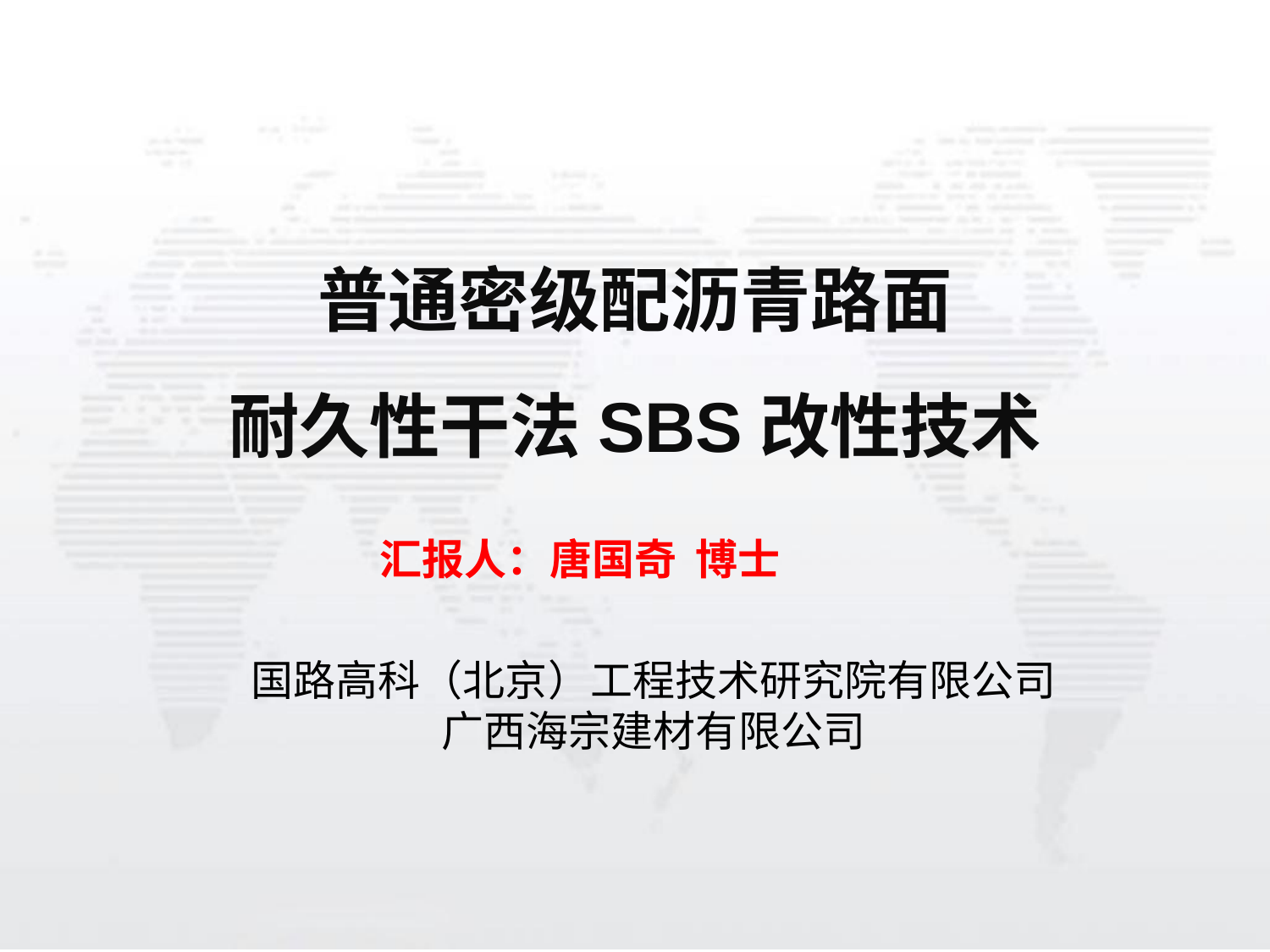

普通密级配沥青路面
耐久性干法SBS改性技术
汇报人：唐国奇  博士

国路高科（北京）工程技术研究院有限公司
广西海宗建材有限公司